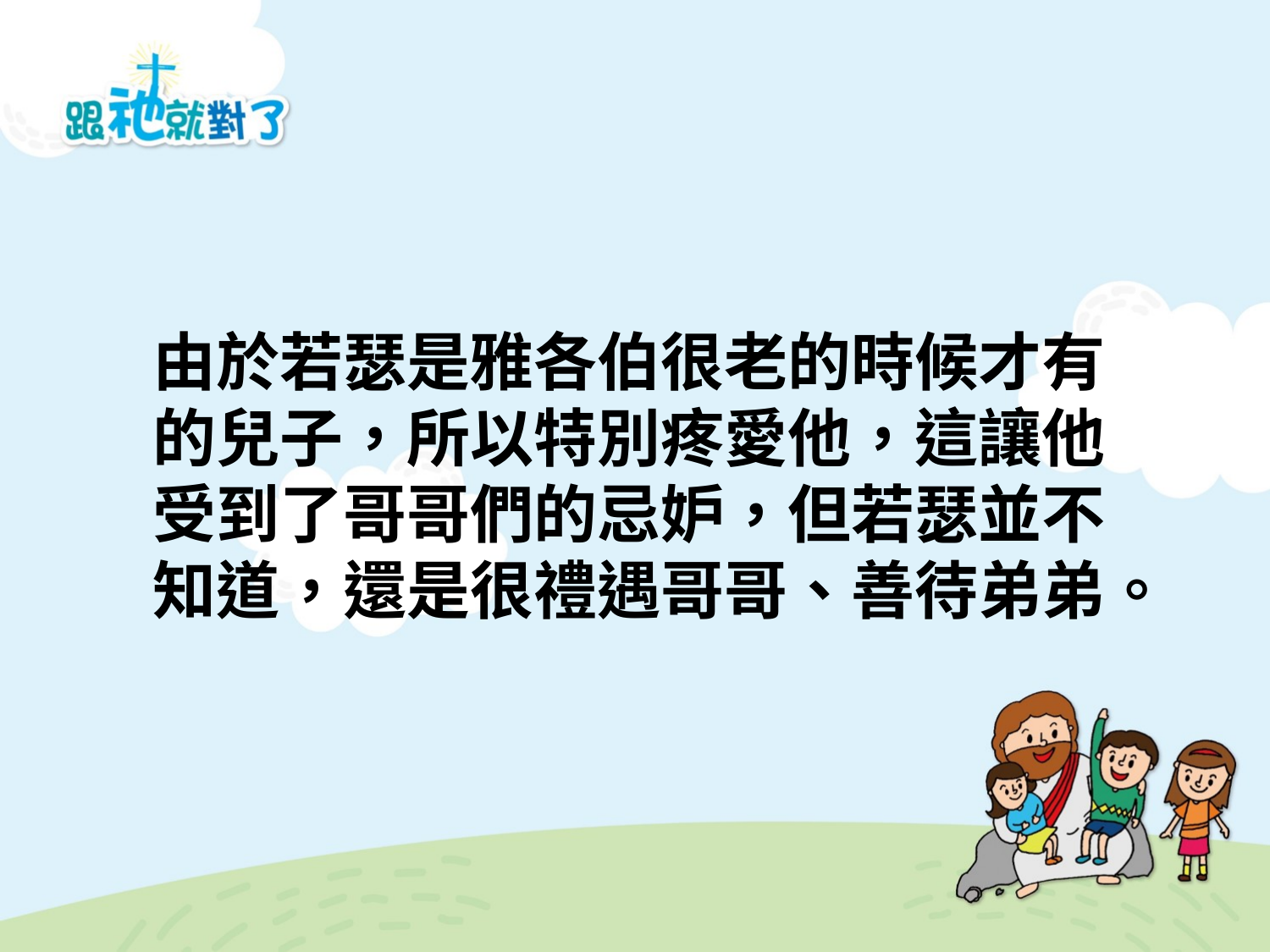

由於若瑟是雅各伯很老的時候才有的兒子，所以特別疼愛他，這讓他受到了哥哥們的忌妒，但若瑟並不知道，還是很禮遇哥哥、善待弟弟。